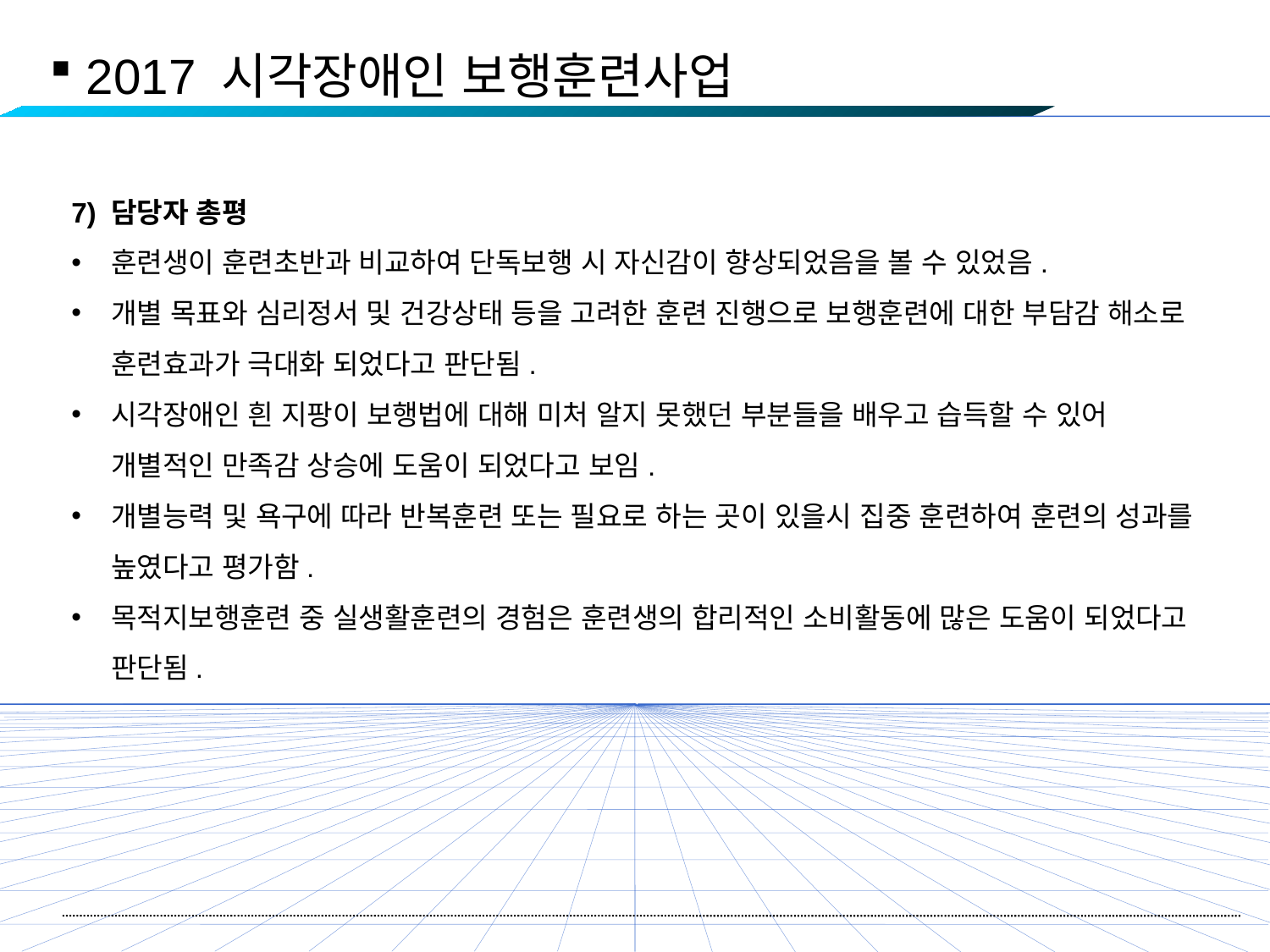

2017 시각장애인 보행훈련사업

7) 담당자 총평
훈련생이 훈련초반과 비교하여 단독보행 시 자신감이 향상되었음을 볼 수 있었음.
개별 목표와 심리정서 및 건강상태 등을 고려한 훈련 진행으로 보행훈련에 대한 부담감 해소로 훈련효과가 극대화 되었다고 판단됨.
시각장애인 흰 지팡이 보행법에 대해 미처 알지 못했던 부분들을 배우고 습득할 수 있어 개별적인 만족감 상승에 도움이 되었다고 보임.
개별능력 및 욕구에 따라 반복훈련 또는 필요로 하는 곳이 있을시 집중 훈련하여 훈련의 성과를 높였다고 평가함.
목적지보행훈련 중 실생활훈련의 경험은 훈련생의 합리적인 소비활동에 많은 도움이 되었다고 판단됨.